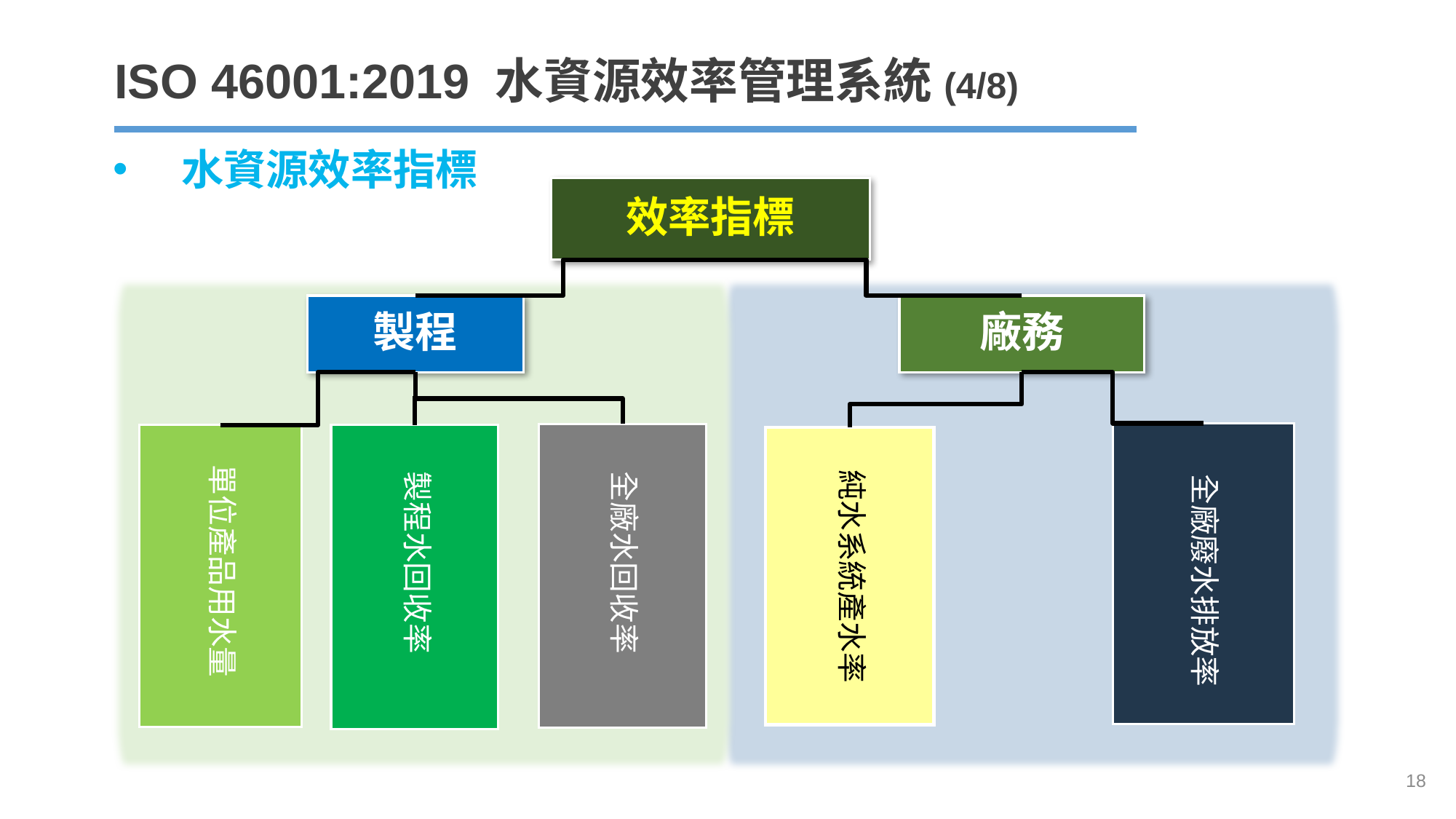

ISO 46001:2019 水資源效率管理系統(4/8)
水資源效率指標
效率指標
製程

廠務

單位產品用水量
純水系統產水率
製程水回收率
全廠水回收率
全廠廢水排放率
18